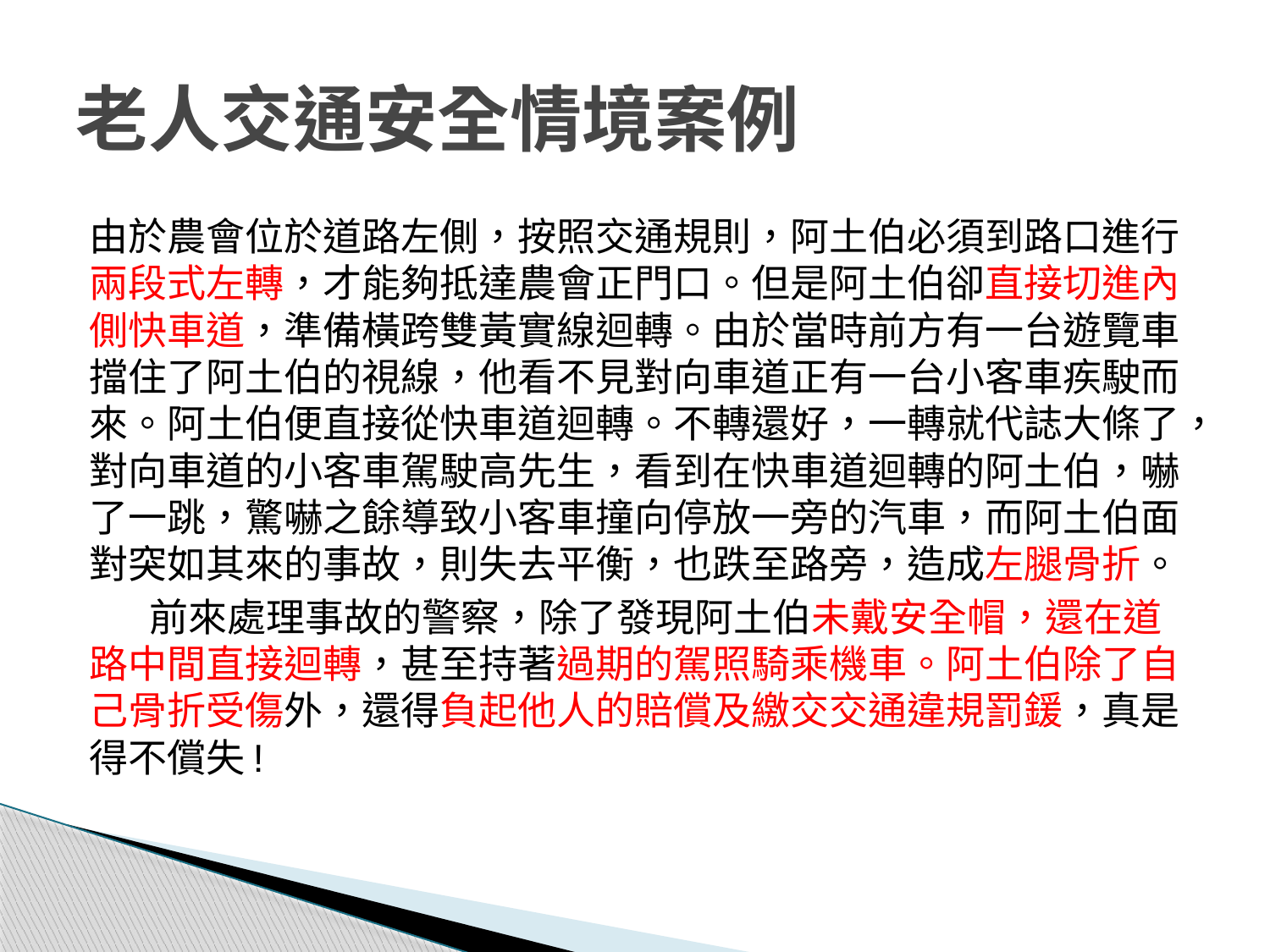

# 老人交通安全情境案例
由於農會位於道路左側，按照交通規則，阿土伯必須到路口進行兩段式左轉，才能夠抵達農會正門口。但是阿土伯卻直接切進內側快車道，準備橫跨雙黃實線迴轉。由於當時前方有一台遊覽車擋住了阿土伯的視線，他看不見對向車道正有一台小客車疾駛而來。阿土伯便直接從快車道迴轉。不轉還好，一轉就代誌大條了，對向車道的小客車駕駛高先生，看到在快車道迴轉的阿土伯，嚇了一跳，驚嚇之餘導致小客車撞向停放一旁的汽車，而阿土伯面對突如其來的事故，則失去平衡，也跌至路旁，造成左腿骨折。
      前來處理事故的警察，除了發現阿土伯未戴安全帽，還在道路中間直接迴轉，甚至持著過期的駕照騎乘機車。阿土伯除了自己骨折受傷外，還得負起他人的賠償及繳交交通違規罰鍰，真是得不償失!